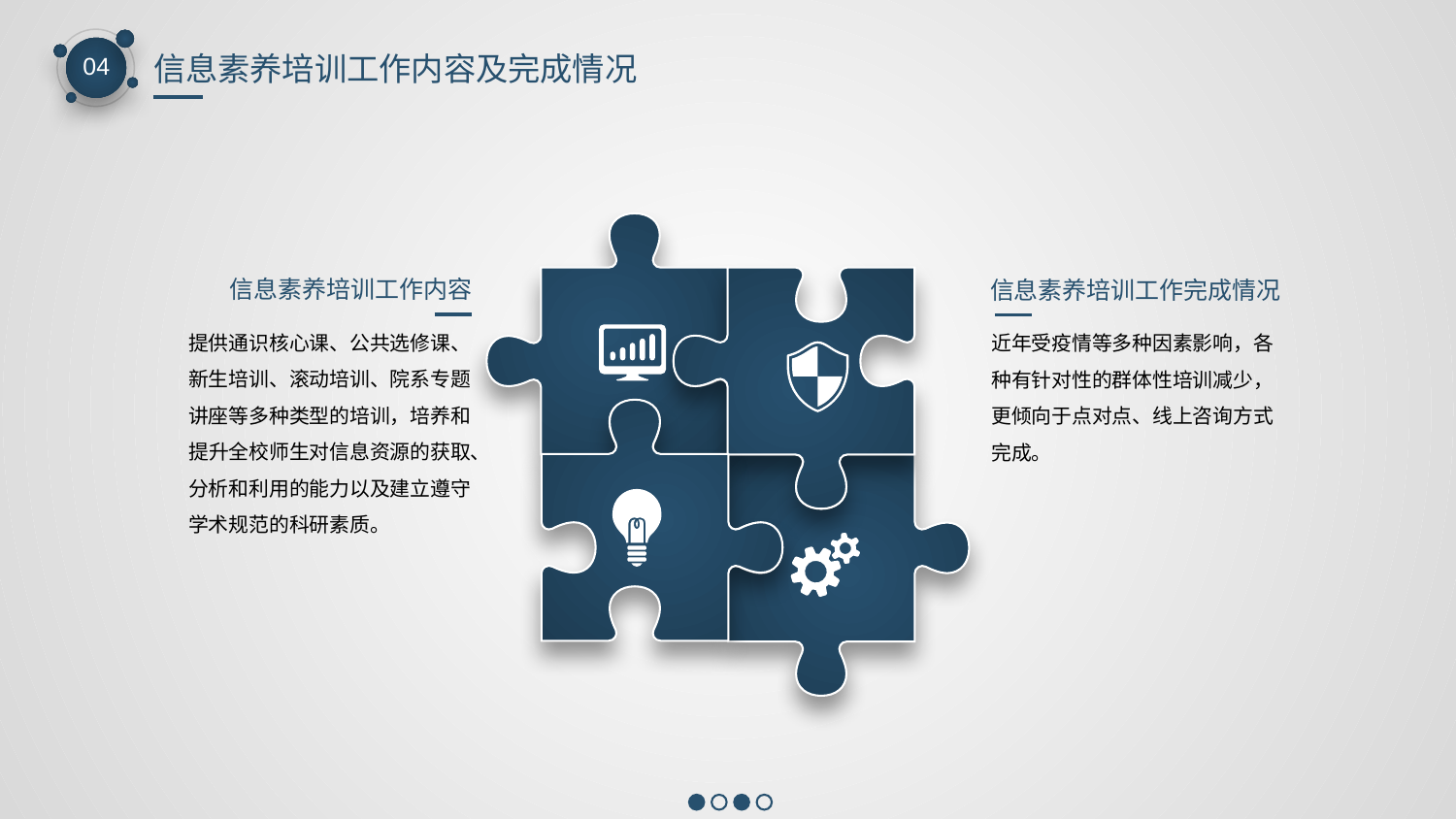

信息素养培训工作内容及完成情况
04

信息素养培训工作内容

信息素养培训工作完成情况
提供通识核心课、公共选修课、新生培训、滚动培训、院系专题讲座等多种类型的培训，培养和提升全校师生对信息资源的获取、分析和利用的能力以及建立遵守学术规范的科研素质。
近年受疫情等多种因素影响，各种有针对性的群体性培训减少，更倾向于点对点、线上咨询方式完成。